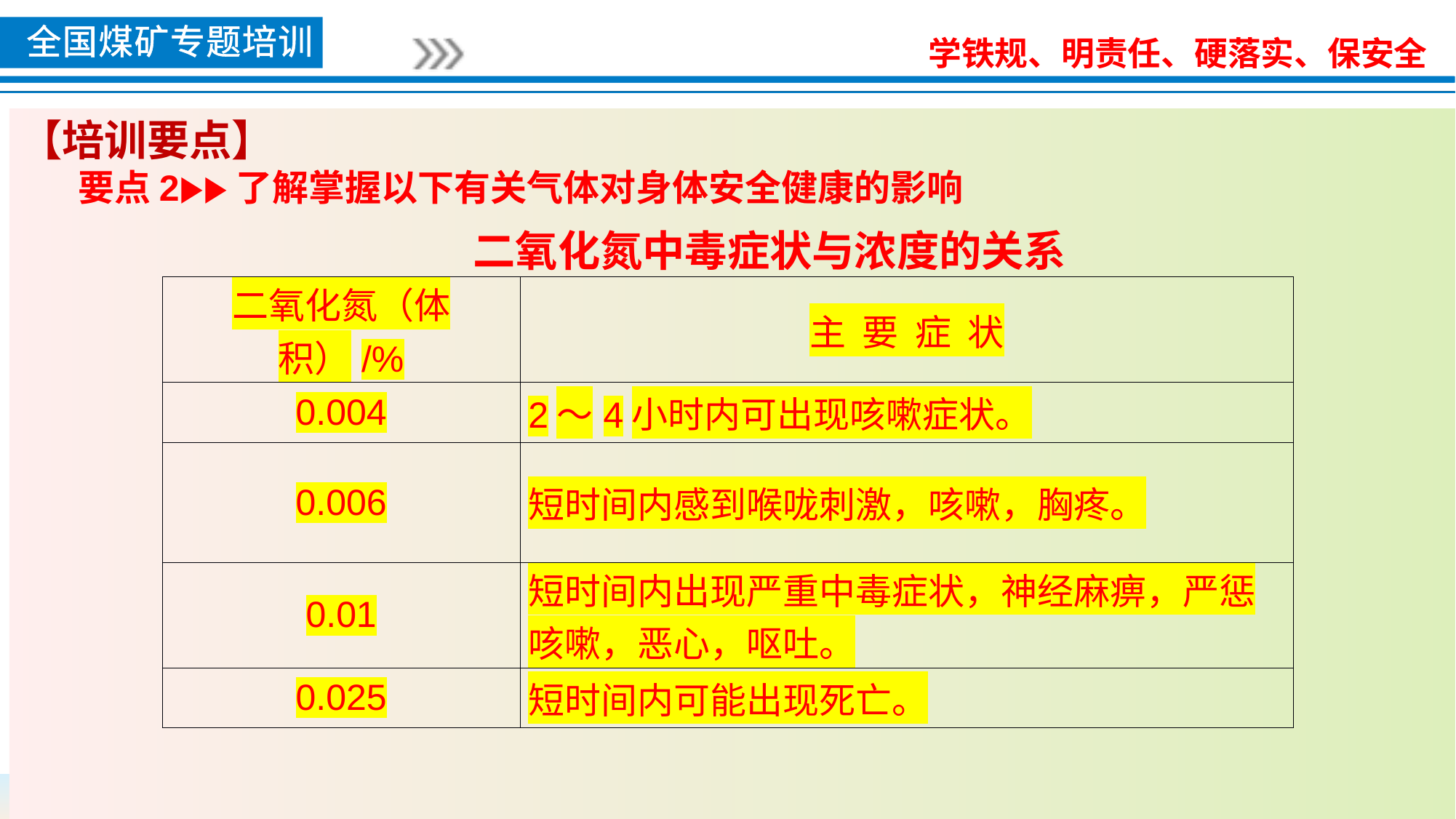

【培训要点】
      要点2▶▶了解掌握以下有关气体对身体安全健康的影响

二氧化氮中毒症状与浓度的关系
| 二氧化氮（体积）/% | 主  要  症  状 |
| --- | --- |
| 0.004 | 2～4小时内可出现咳嗽症状。 |
| 0.006 | 短时间内感到喉咙刺激，咳嗽，胸疼。 |
| 0.01 | 短时间内出现严重中毒症状，神经麻痹，严惩咳嗽，恶心，呕吐。 |
| 0.025 | 短时间内可能出现死亡。 |